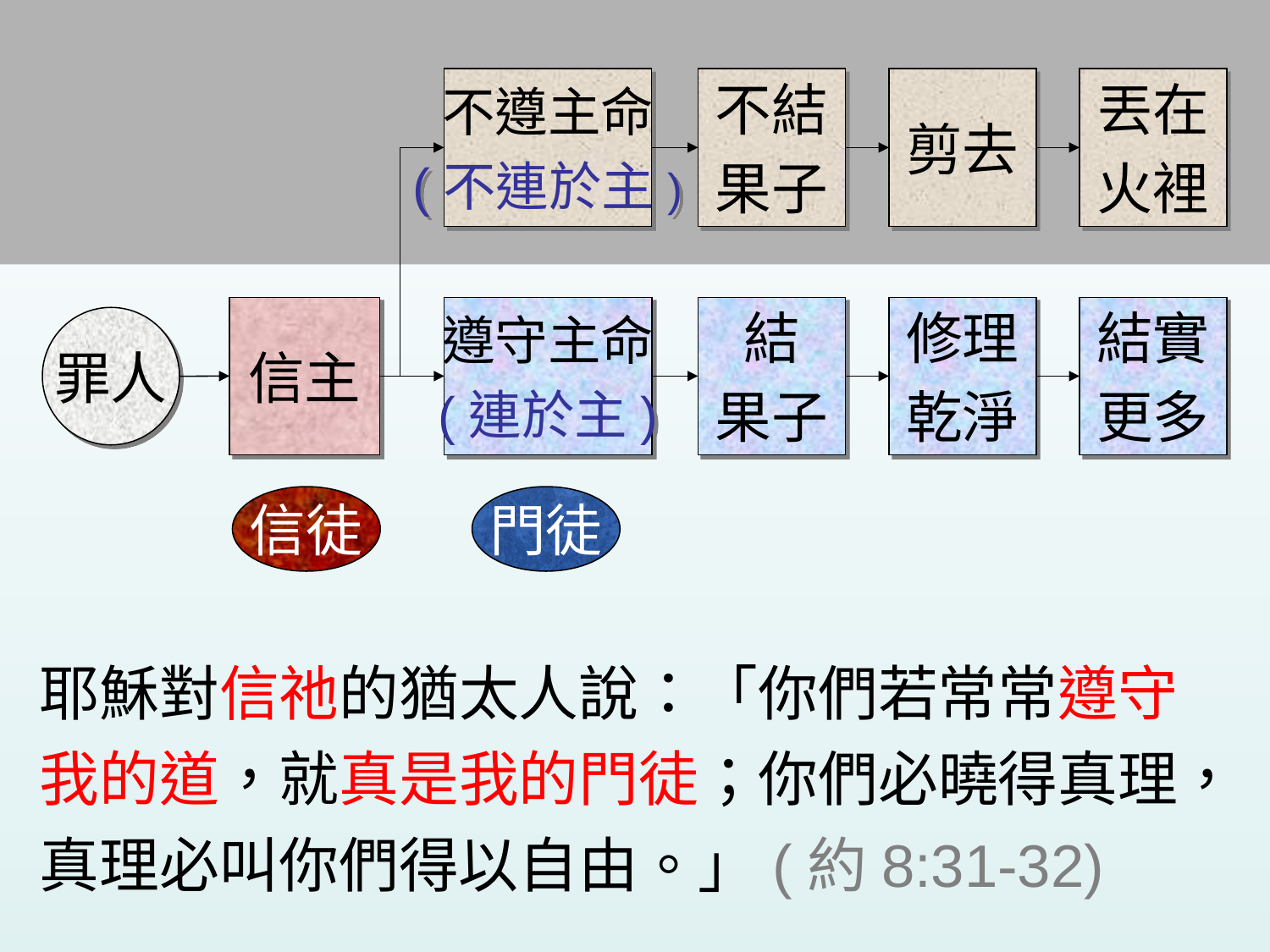

不遵主命
(不連於主)
不結
果子
剪去
丟在
火裡
信主
遵守主命
(連於主)
結
果子
修理
乾淨
結實
更多
罪人
信徒
門徒
耶穌對信祂的猶太人說：「你們若常常遵守我的道，就真是我的門徒；你們必曉得真理，真理必叫你們得以自由。」(約8:31-32)